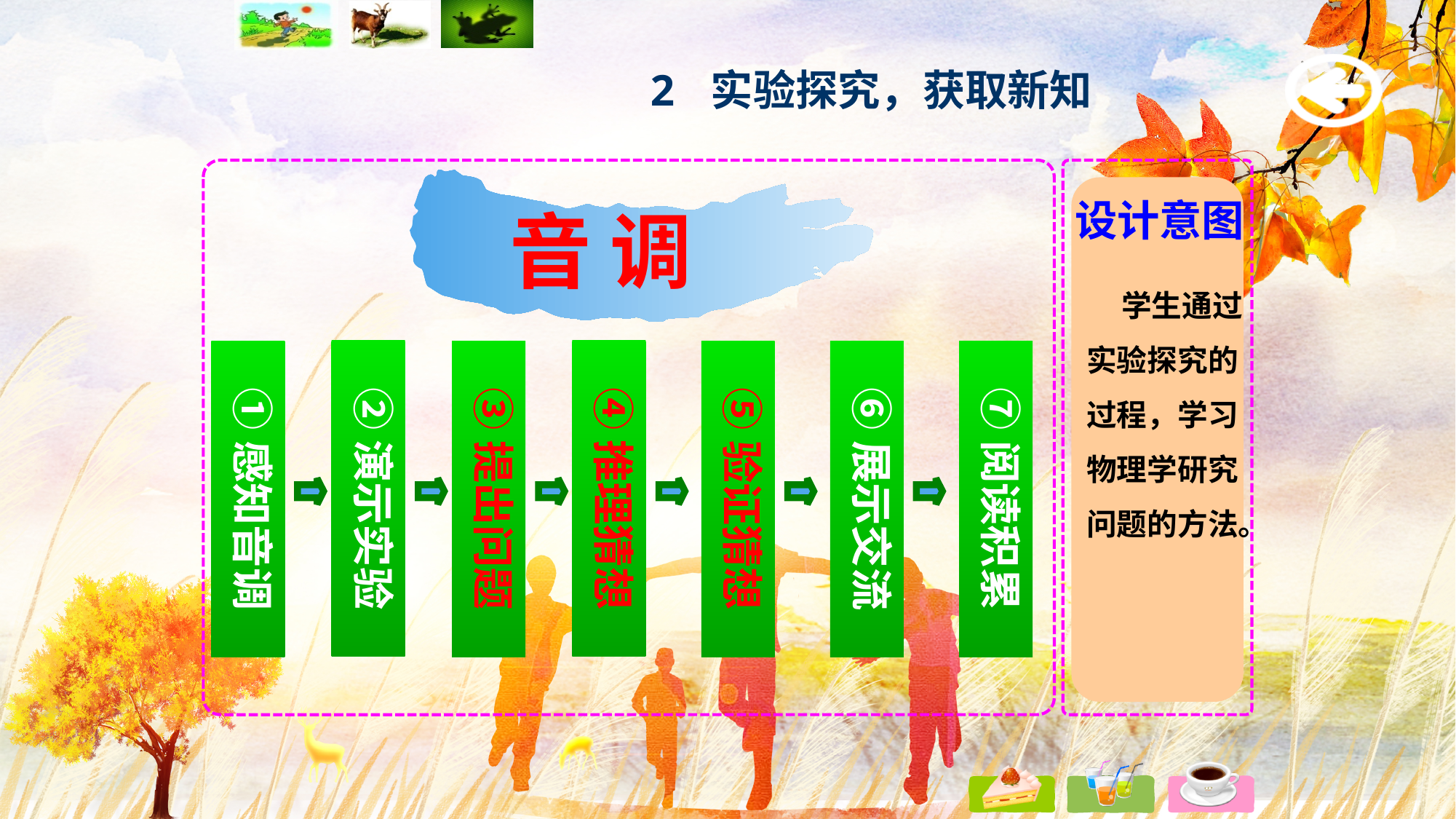

2 实验探究，获取新知

音 调

设计意图
    学生通过实验探究的过程，学习物理学研究问题的方法。
②演示实验
④推理猜想
①感知音调
③提出问题
⑤验证猜想
⑥展示交流
⑦阅读积累